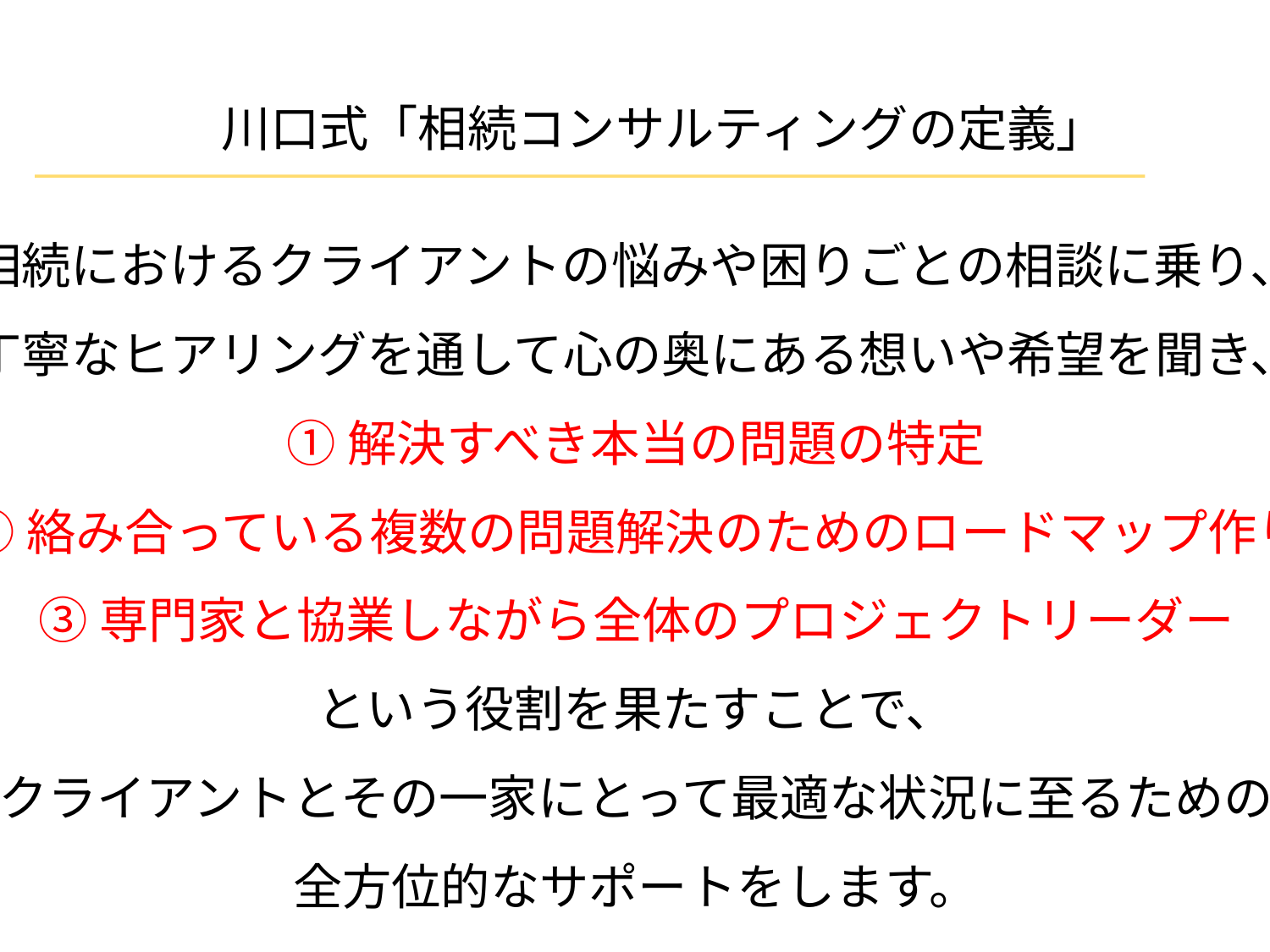

川口式「相続コンサルティングの定義」
相続におけるクライアントの悩みや困りごとの相談に乗り、
丁寧なヒアリングを通して心の奥にある想いや希望を聞き、
①解決すべき本当の問題の特定
②絡み合っている複数の問題解決のためのロードマップ作り
③専門家と協業しながら全体のプロジェクトリーダー
という役割を果たすことで、
クライアントとその一家にとって最適な状況に至るための
全方位的なサポートをします。